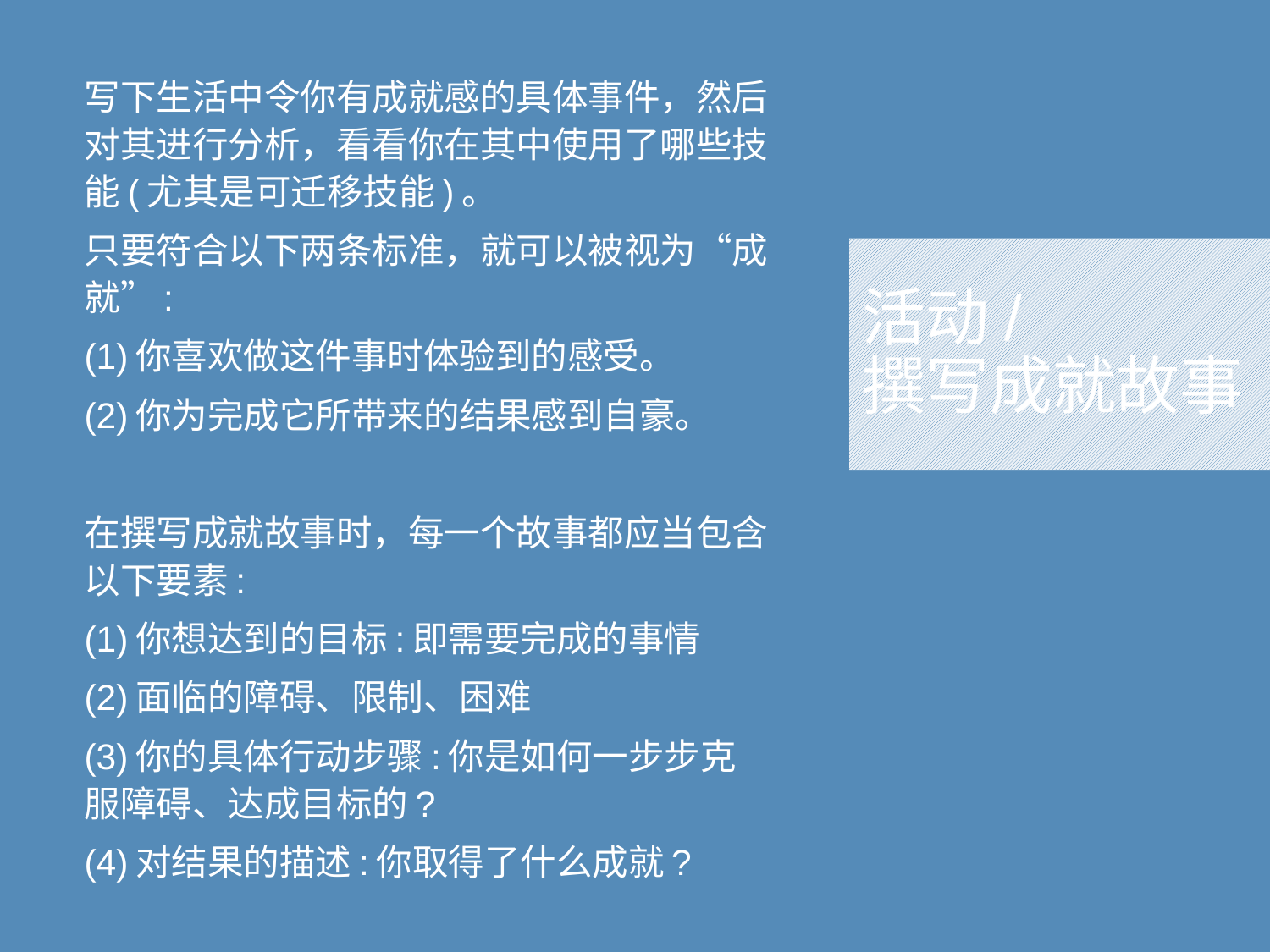

写下生活中令你有成就感的具体事件，然后对其进行分析，看看你在其中使用了哪些技能(尤其是可迁移技能)。
只要符合以下两条标准，就可以被视为“成就”:
(1)你喜欢做这件事时体验到的感受。
(2)你为完成它所带来的结果感到自豪。

在撰写成就故事时，每一个故事都应当包含以下要素:
(1)你想达到的目标:即需要完成的事情
(2)面临的障碍、限制、困难
(3)你的具体行动步骤:你是如何一步步克服障碍、达成目标的?
(4)对结果的描述:你取得了什么成就?
# 活动/ 撰写成就故事